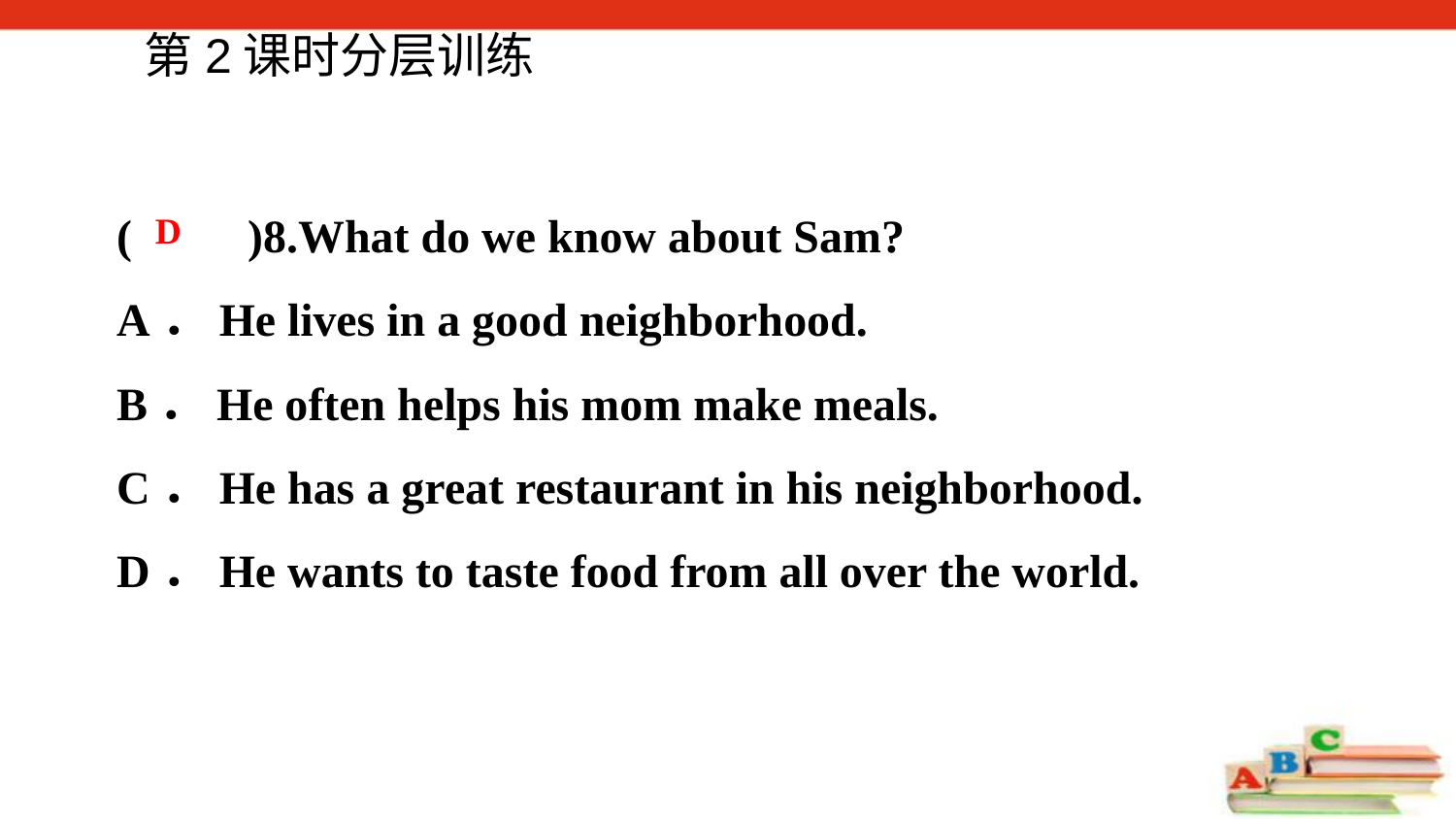

第2课时分层训练
(　　)8.What do we know about Sam?
A．He lives in a good neighborhood.
B．He often helps his mom make meals.
C．He has a great restaurant in his neighborhood.
D．He wants to taste food from all over the world.
D